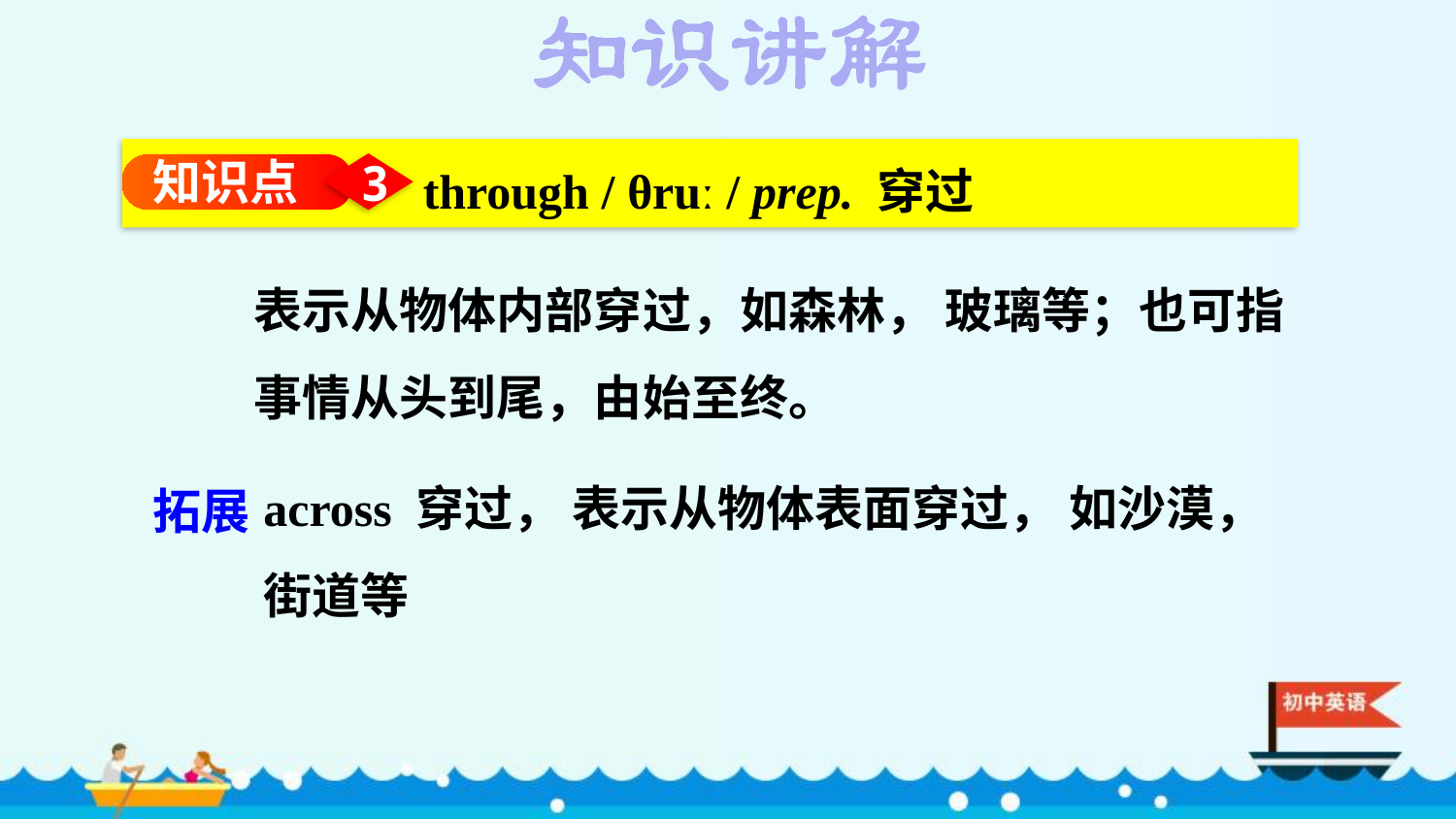

through / θruː / prep. 穿过

知识点
3

表示从物体内部穿过，如森林， 玻璃等；也可指事情从头到尾，由始至终。
across 穿过， 表示从物体表面穿过， 如沙漠，街道等
拓展